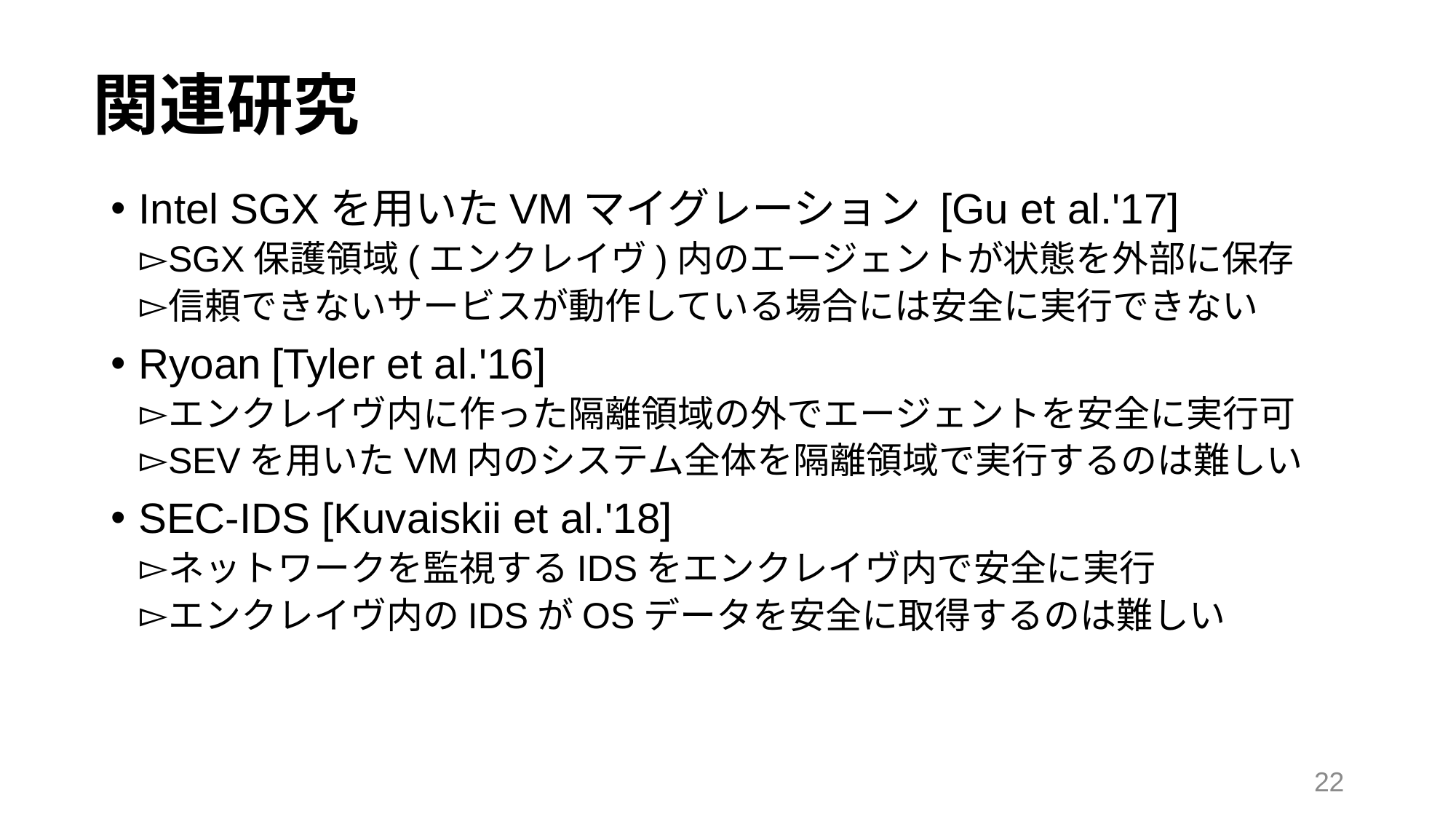

# 関連研究
Intel SGXを用いたVMマイグレーション [Gu et al.'17]
SGX保護領域(エンクレイヴ)内のエージェントが状態を外部に保存
信頼できないサービスが動作している場合には安全に実行できない
Ryoan [Tyler et al.'16]
エンクレイヴ内に作った隔離領域の外でエージェントを安全に実行可
SEVを用いたVM内のシステム全体を隔離領域で実行するのは難しい
SEC-IDS [Kuvaiskii et al.'18]
ネットワークを監視するIDSをエンクレイヴ内で安全に実行
エンクレイヴ内のIDSがOSデータを安全に取得するのは難しい
22